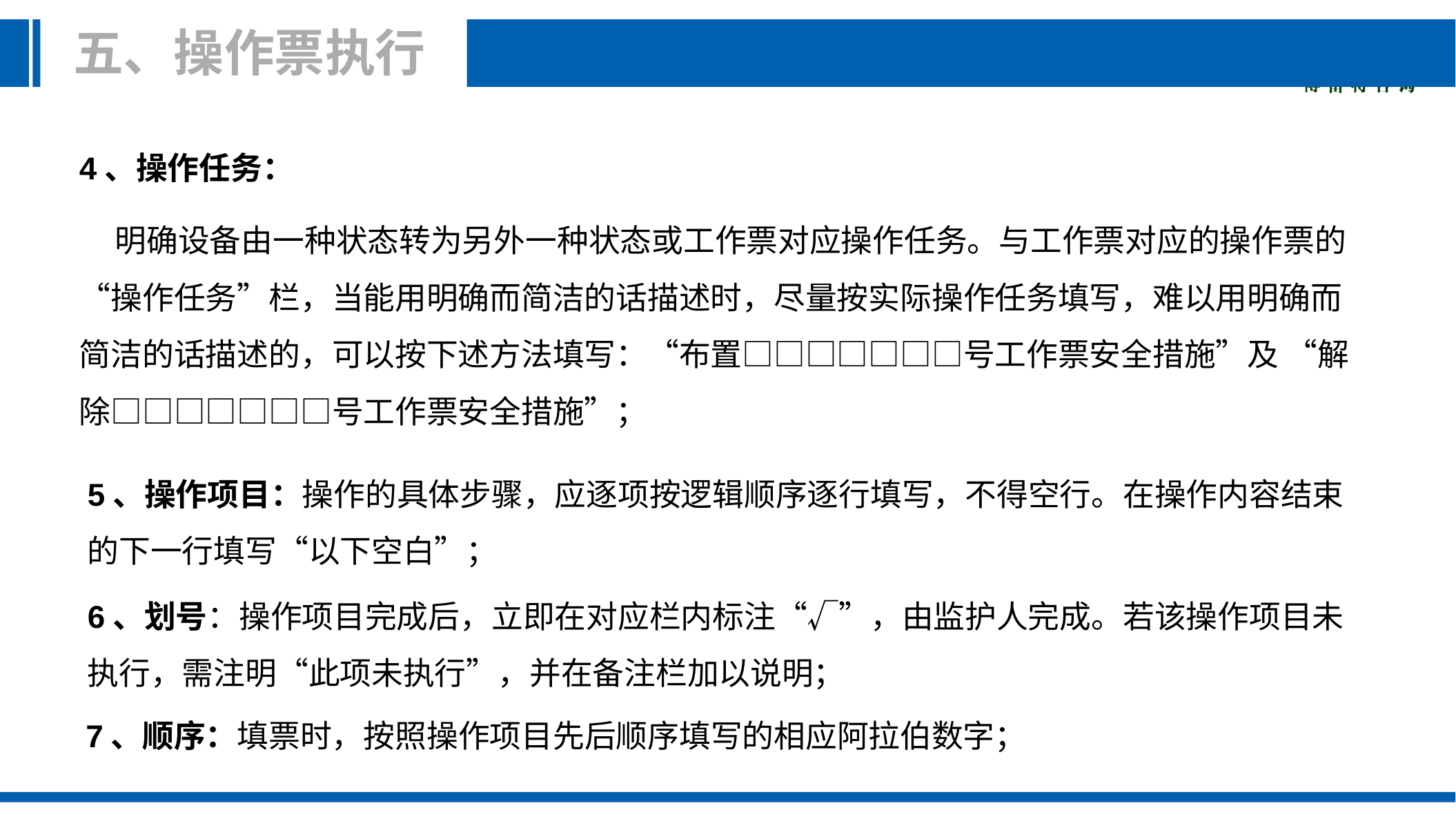

五、操作票执行
4、操作任务：
    明确设备由一种状态转为另外一种状态或工作票对应操作任务。与工作票对应的操作票的“操作任务”栏，当能用明确而简洁的话描述时，尽量按实际操作任务填写，难以用明确而简洁的话描述的，可以按下述方法填写：“布置□□□□□□□号工作票安全措施”及 “解除□□□□□□□号工作票安全措施”；
5、操作项目：操作的具体步骤，应逐项按逻辑顺序逐行填写，不得空行。在操作内容结束的下一行填写“以下空白”；
6、划号：操作项目完成后，立即在对应栏内标注“√”，由监护人完成。若该操作项目未执行，需注明“此项未执行”，并在备注栏加以说明；
7、顺序：填票时，按照操作项目先后顺序填写的相应阿拉伯数字；